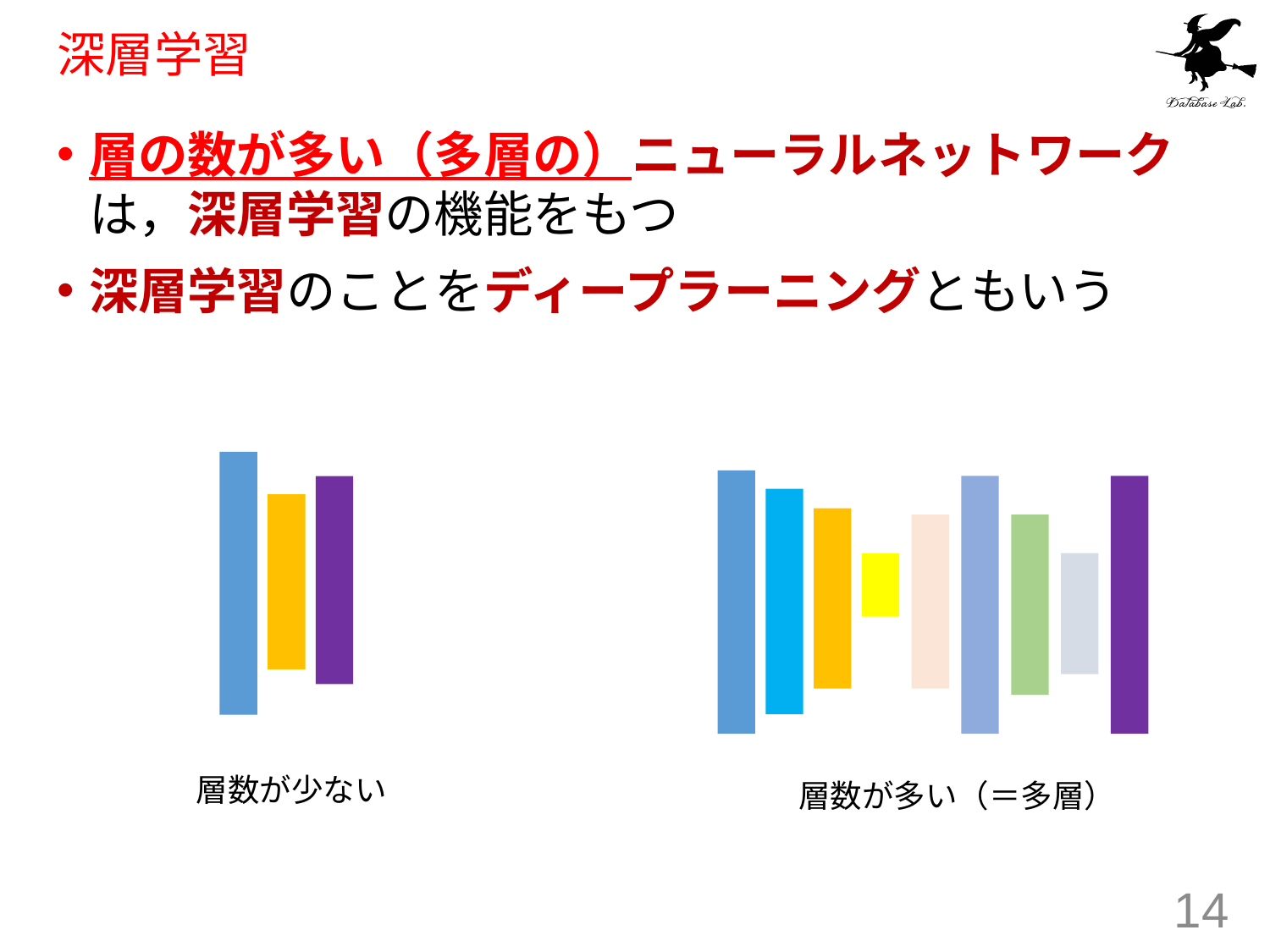

# 深層学習
層の数が多い（多層の）ニューラルネットワークは，深層学習の機能をもつ
深層学習のことをディープラーニングともいう

層数が少ない
層数が多い（＝多層）
14